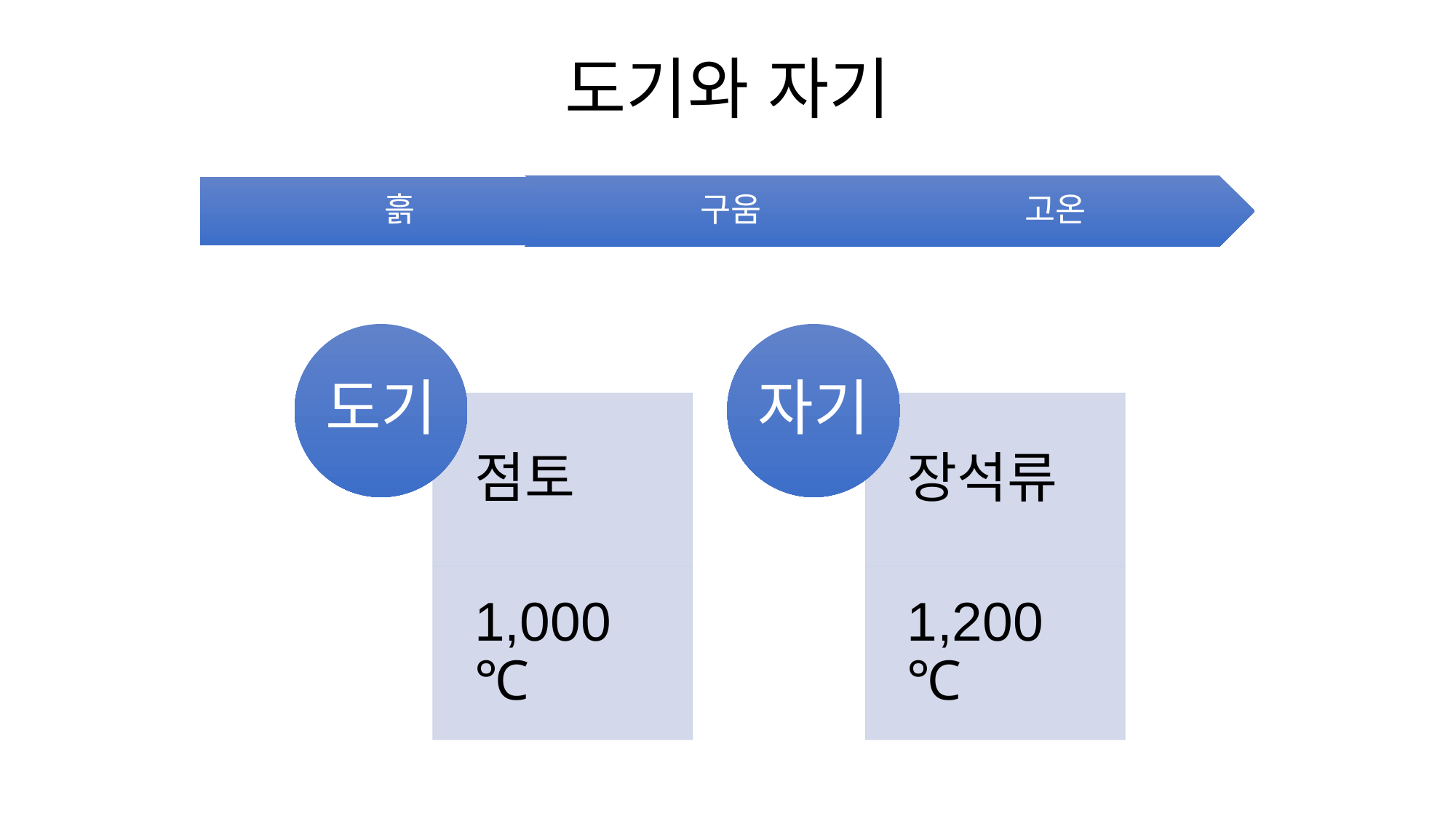

흙
구움
고온
# 도기와 자기
점토
1,000℃
도기
장석류
1,200℃
자기